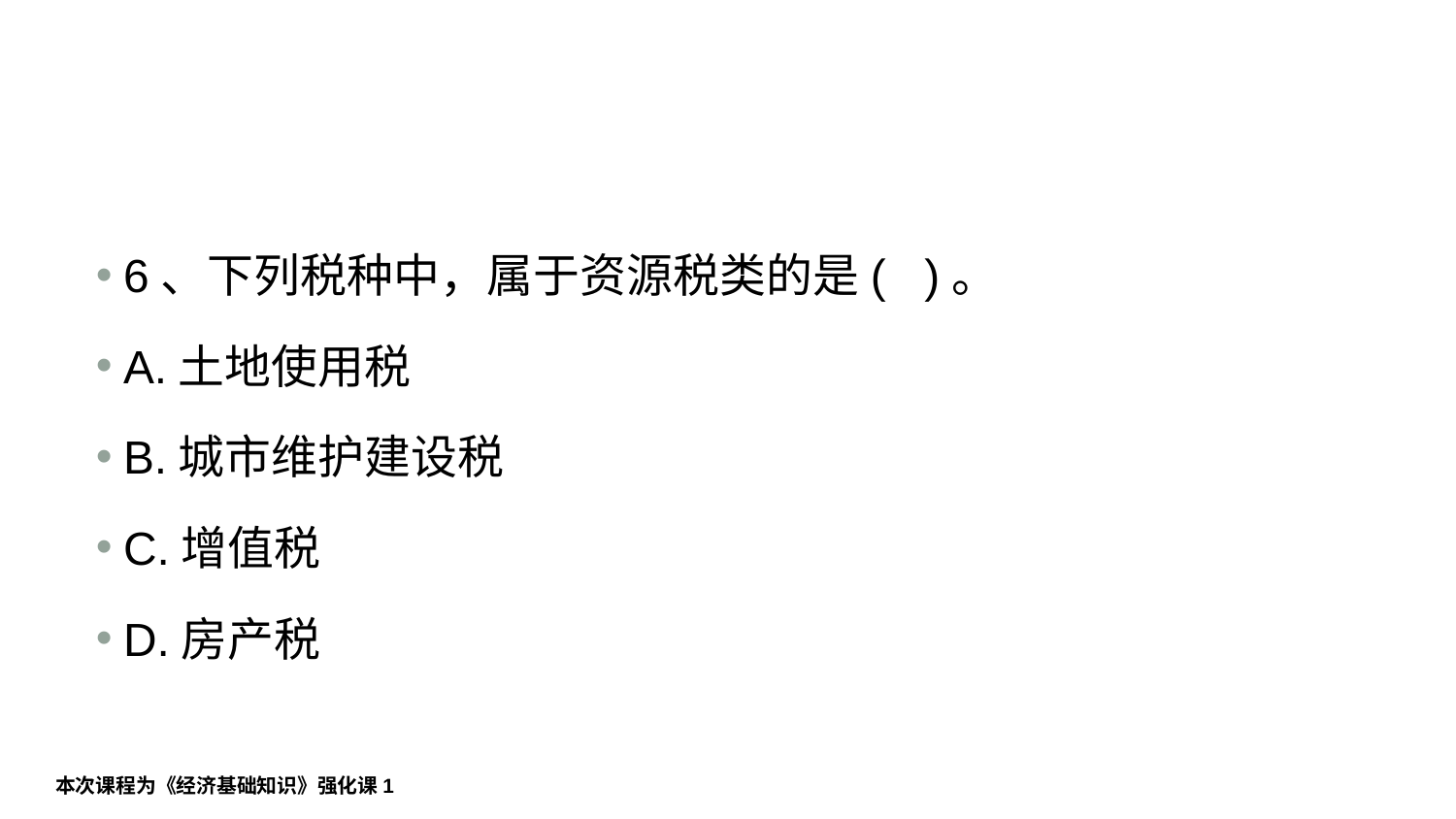

#

6、下列税种中，属于资源税类的是(   )。
A.土地使用税
B.城市维护建设税
C.增值税
D.房产税